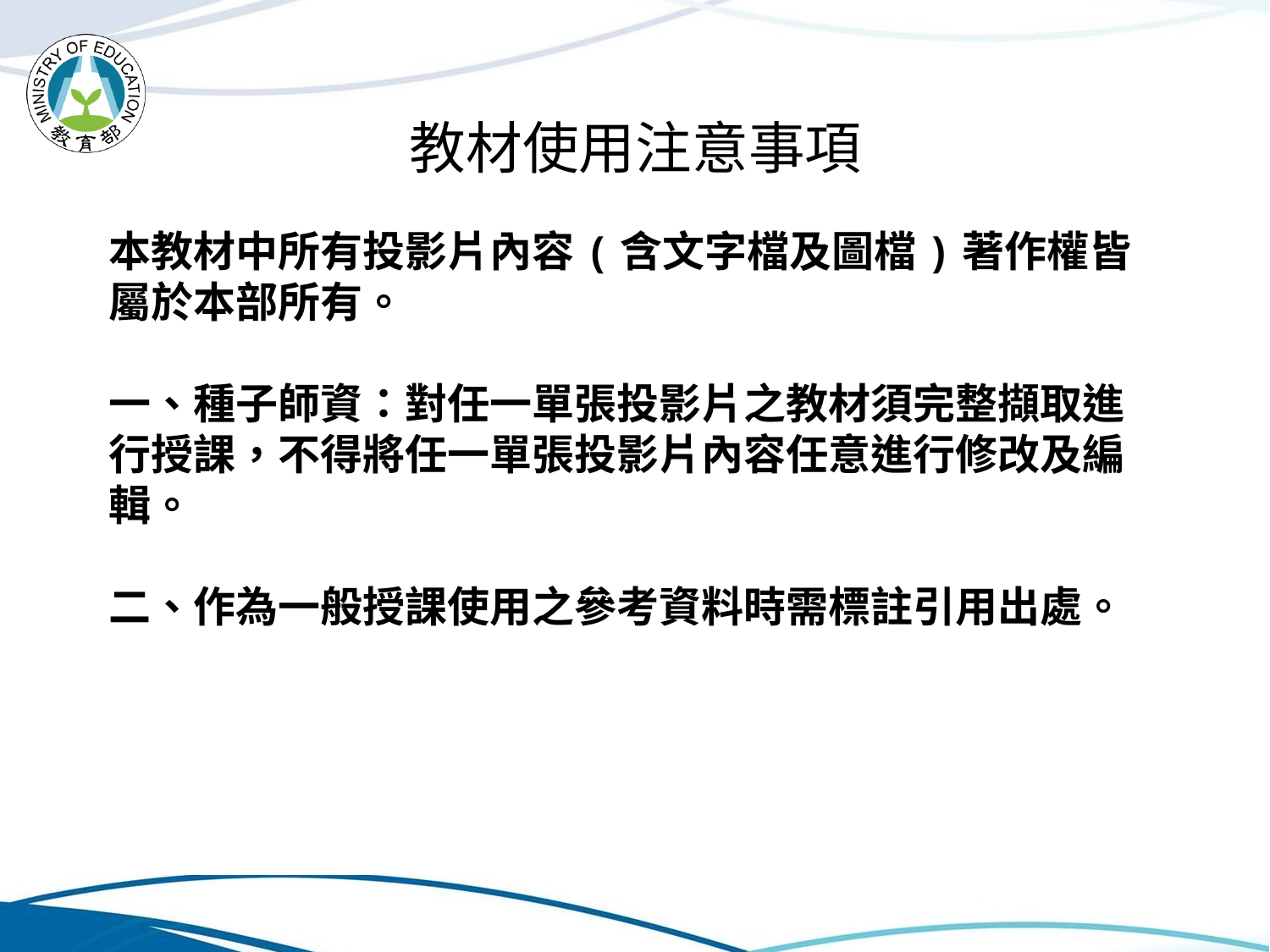

教材使用注意事項
# 本教材中所有投影片內容(含文字檔及圖檔)著作權皆屬於本部所有。 一、種子師資：對任一單張投影片之教材須完整擷取進行授課，不得將任一單張投影片內容任意進行修改及編輯。 二、作為一般授課使用之參考資料時需標註引用出處。

2